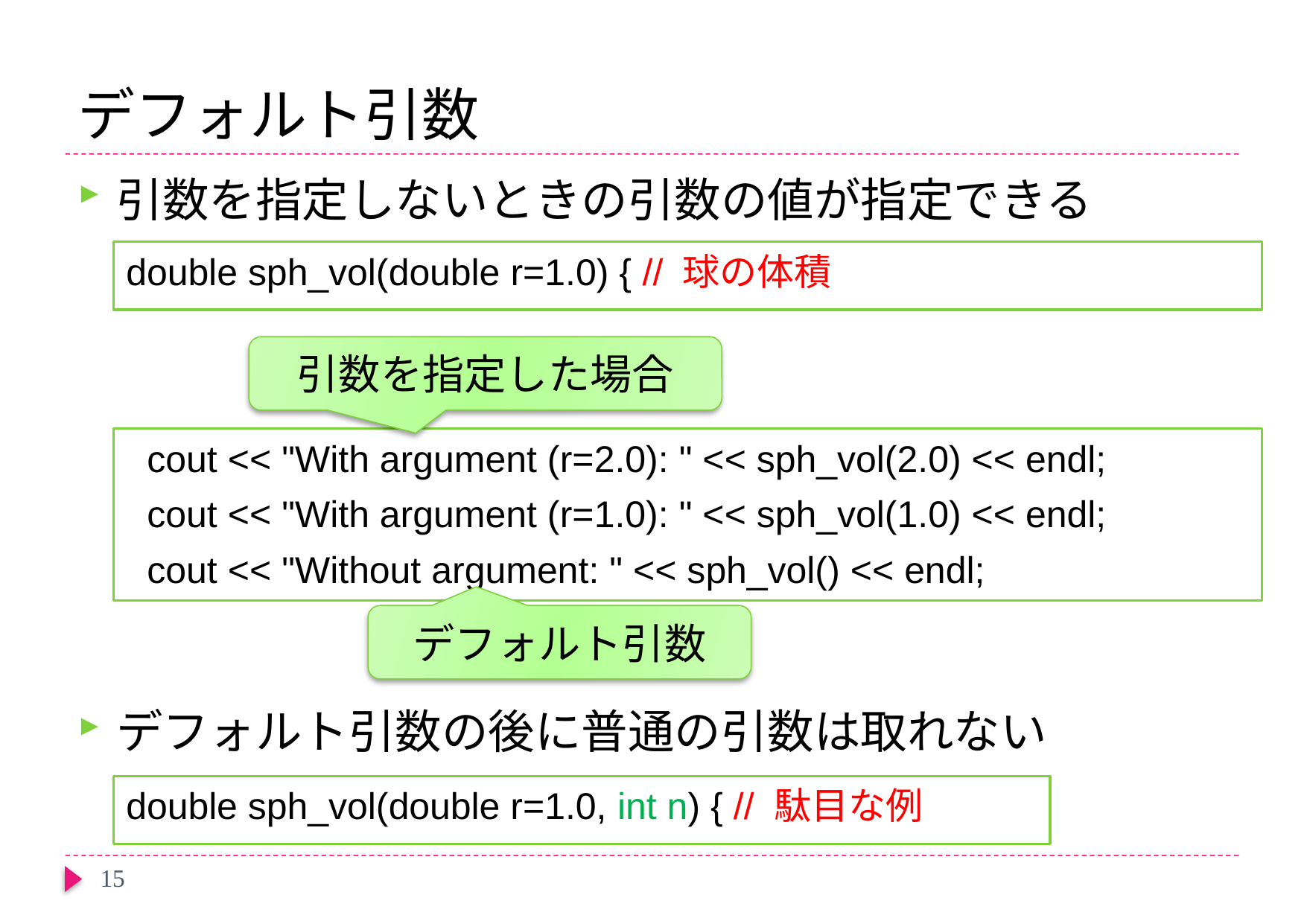

# デフォルト引数
引数を指定しないときの引数の値が指定できる

デフォルト引数の後に普通の引数は取れない
double sph_vol(double r=1.0) { // 球の体積
引数を指定した場合
  cout << "With argument (r=2.0): " << sph_vol(2.0) << endl;
  cout << "With argument (r=1.0): " << sph_vol(1.0) << endl;
  cout << "Without argument: " << sph_vol() << endl;
デフォルト引数
double sph_vol(double r=1.0, int n) { // 駄目な例
15